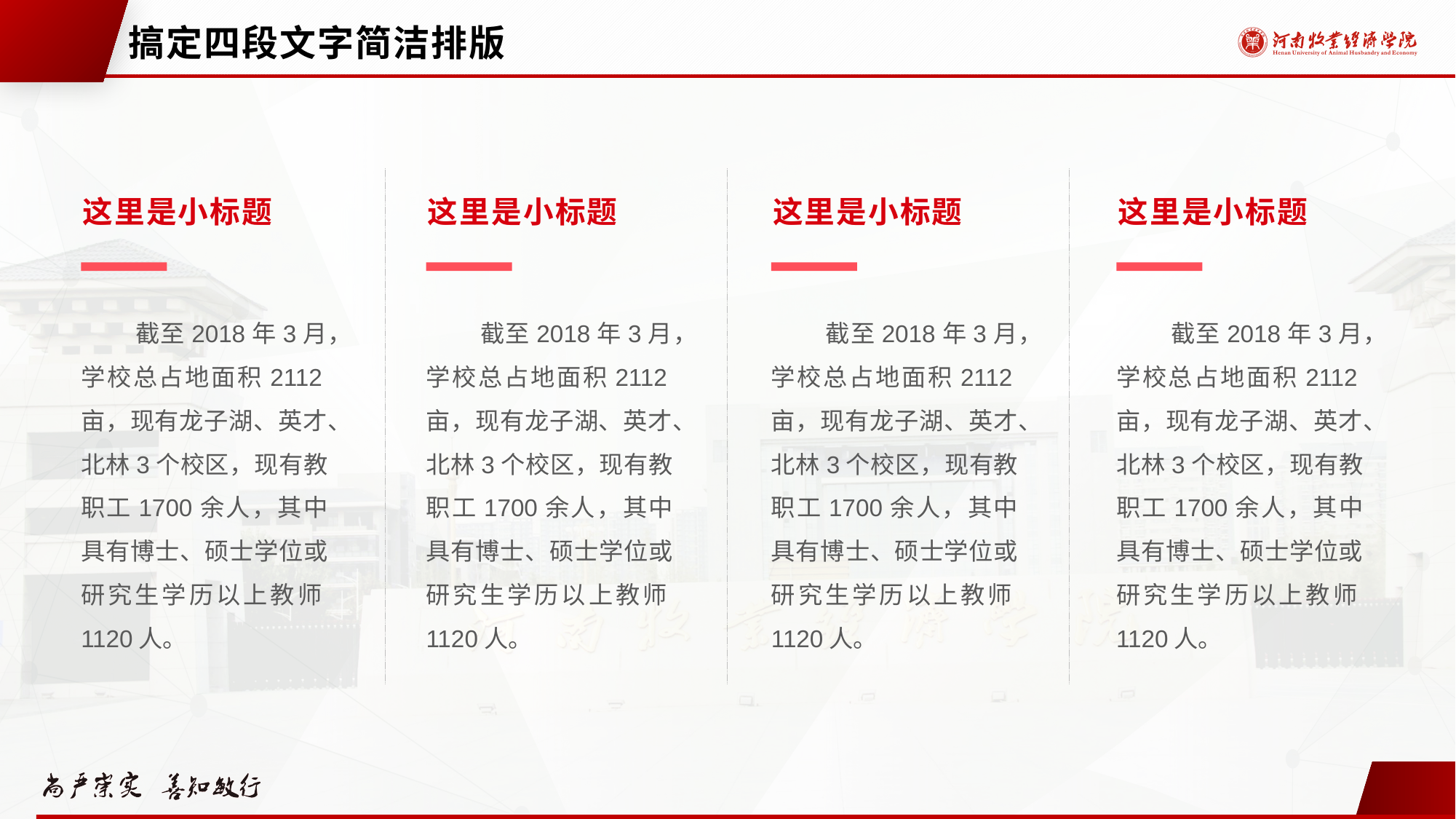

# 搞定四段文字简洁排版
这里是小标题

截至2018年3月，学校总占地面积2112亩，现有龙子湖、英才、北林3个校区，现有教职工1700余人，其中具有博士、硕士学位或研究生学历以上教师1120人。
这里是小标题

截至2018年3月，学校总占地面积2112亩，现有龙子湖、英才、北林3个校区，现有教职工1700余人，其中具有博士、硕士学位或研究生学历以上教师1120人。
这里是小标题

截至2018年3月，学校总占地面积2112亩，现有龙子湖、英才、北林3个校区，现有教职工1700余人，其中具有博士、硕士学位或研究生学历以上教师1120人。
这里是小标题

截至2018年3月，学校总占地面积2112亩，现有龙子湖、英才、北林3个校区，现有教职工1700余人，其中具有博士、硕士学位或研究生学历以上教师1120人。
9